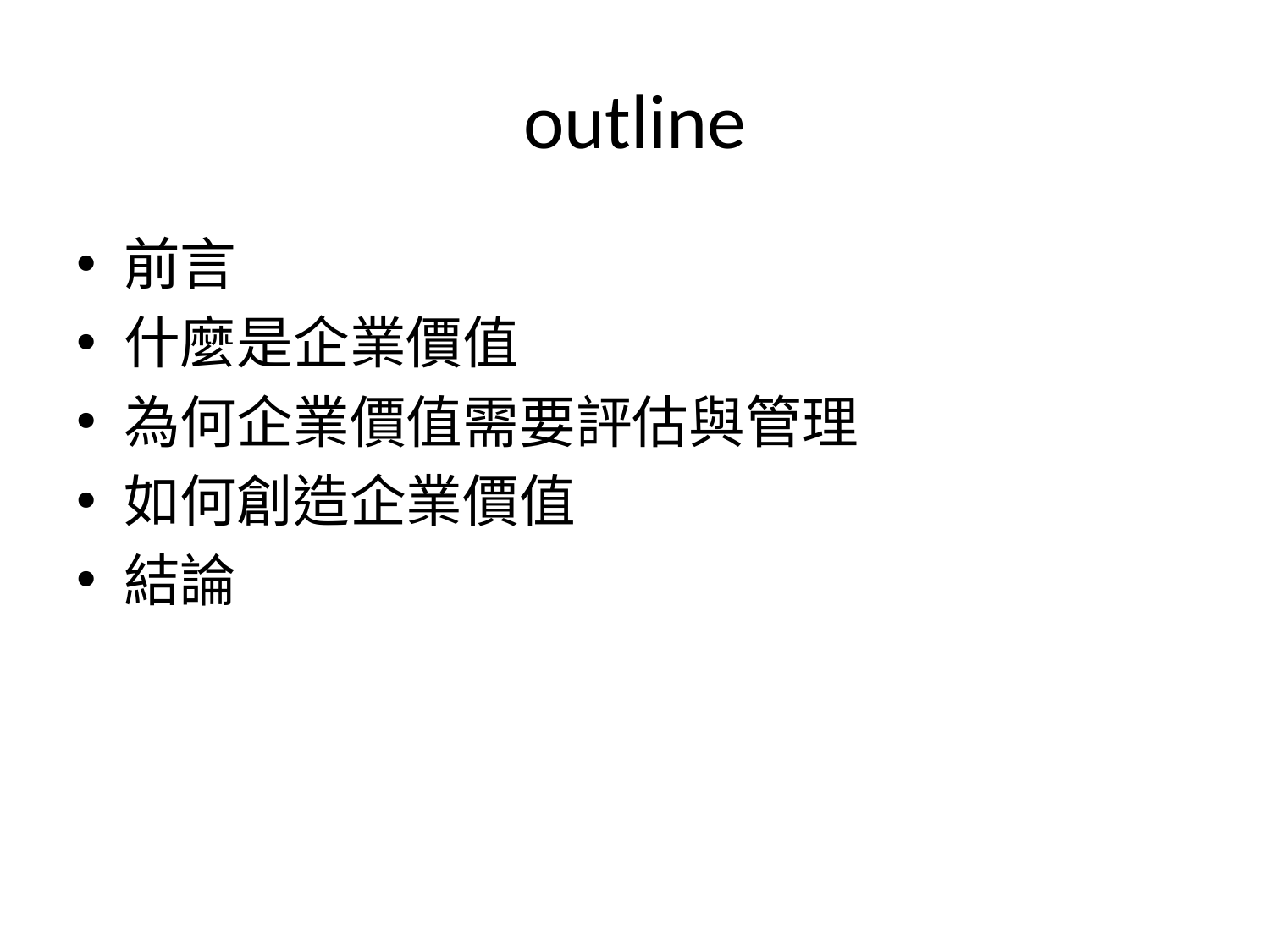

# outline
前言
什麼是企業價值
為何企業價值需要評估與管理
如何創造企業價值
結論